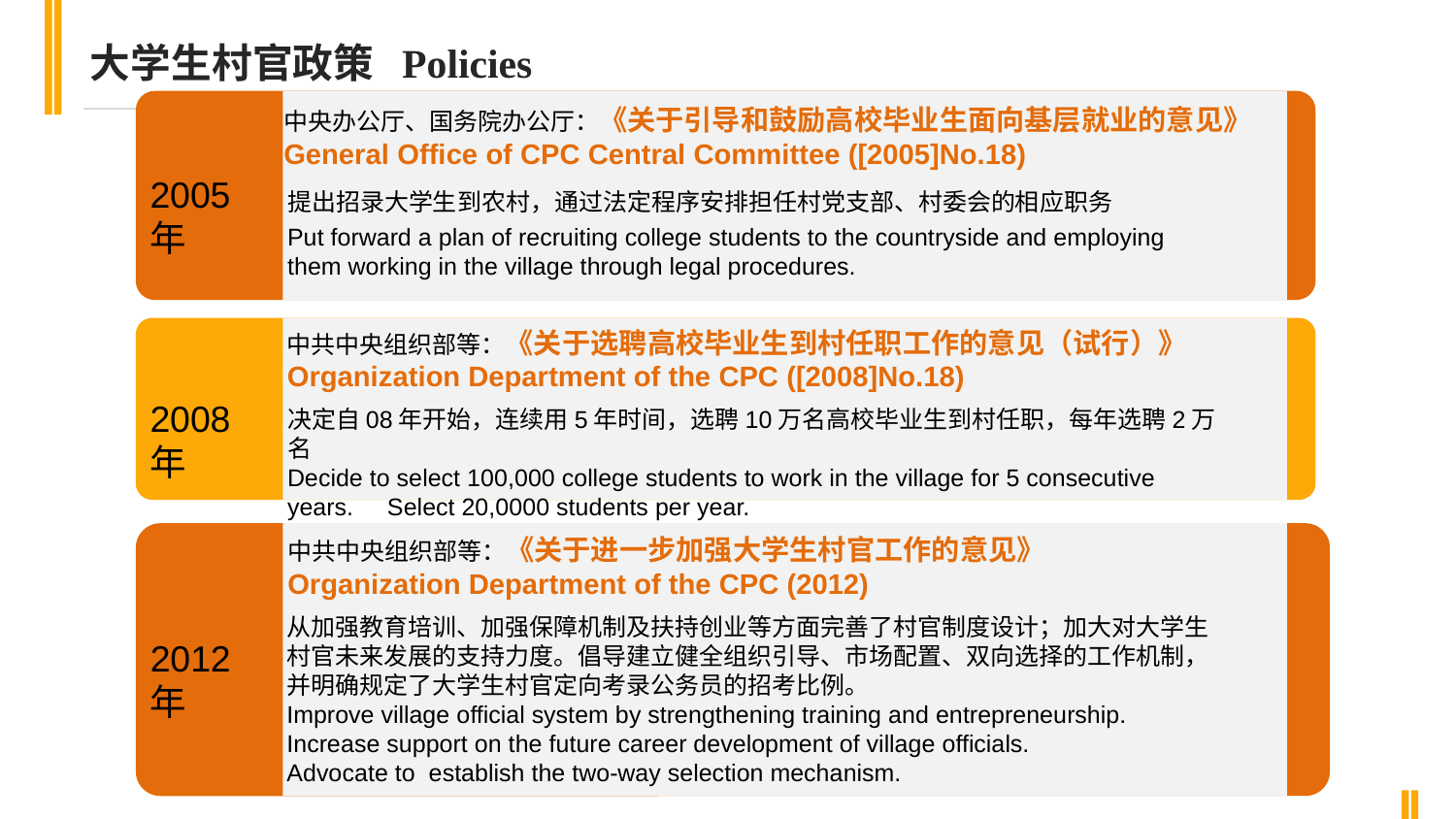

大学生村官政策  Policies

中央办公厅、国务院办公厅：《关于引导和鼓励高校毕业生面向基层就业的意见》General Office of CPC Central Committee ([2005]No.18)

2005年
提出招录大学生到农村，通过法定程序安排担任村党支部、村委会的相应职务
Put forward a plan of recruiting college students to the countryside and employing them working in the village through legal procedures.

中共中央组织部等：《关于选聘高校毕业生到村任职工作的意见（试行）》
Organization Department of the CPC ([2008]No.18)

2008年
决定自08年开始，连续用5年时间，选聘10万名高校毕业生到村任职，每年选聘2万名
Decide to select 100,000 college students to work in the village for 5 consecutive years.     Select 20,0000 students per year.

中共中央组织部等：《关于进一步加强大学生村官工作的意见》
Organization Department of the CPC (2012)
从加强教育培训、加强保障机制及扶持创业等方面完善了村官制度设计；加大对大学生村官未来发展的支持力度。倡导建立健全组织引导、市场配置、双向选择的工作机制，并明确规定了大学生村官定向考录公务员的招考比例。
Improve village official system by strengthening training and entrepreneurship.
Increase support on the future career development of village officials.
Advocate to  establish the two-way selection mechanism.
2012年